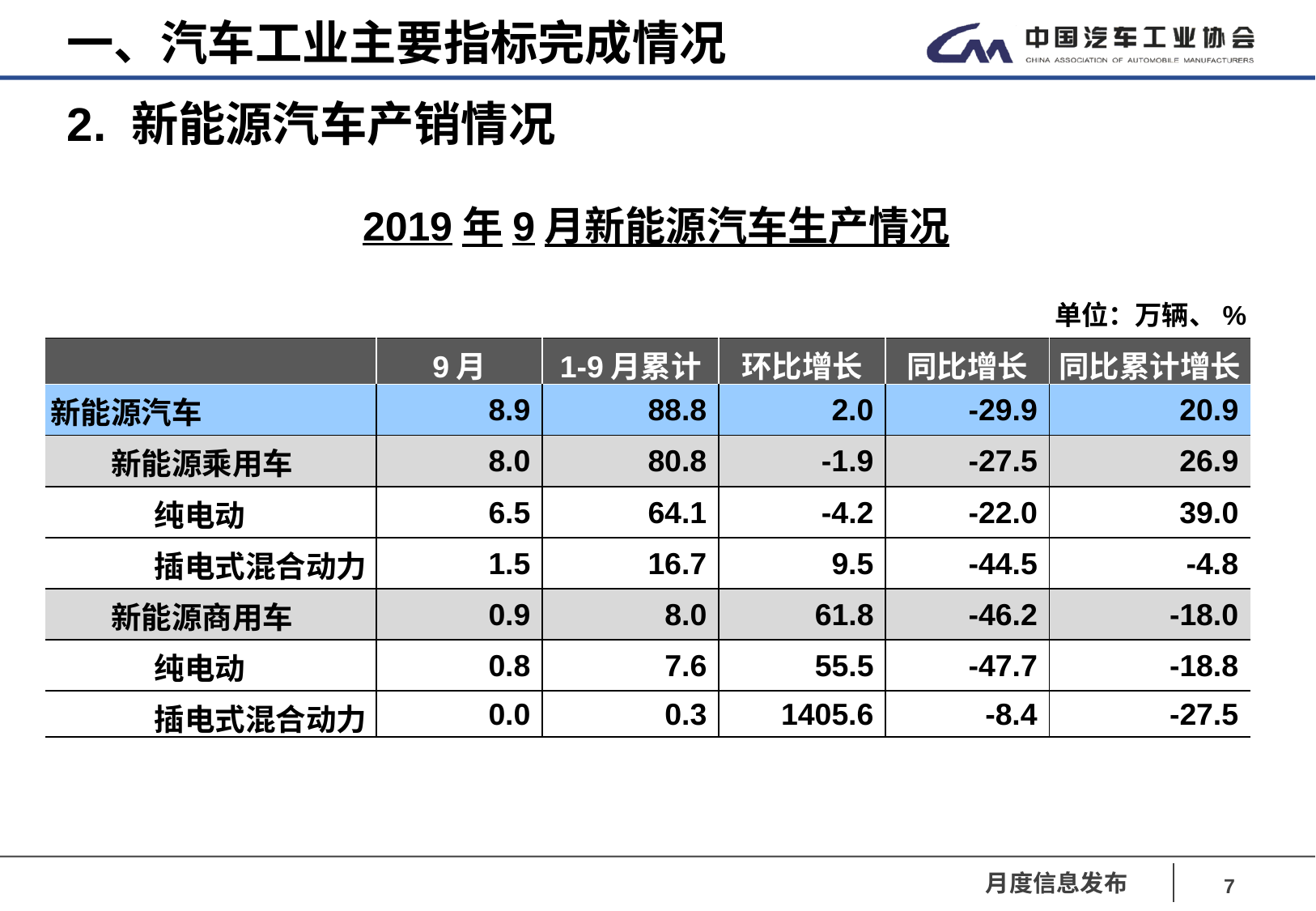

一、汽车工业主要指标完成情况
2. 新能源汽车产销情况
2019年9月新能源汽车生产情况
 单位：万辆、%
|  | 9月 | 1-9月累计 | 环比增长 | 同比增长 | 同比累计增长 |
| --- | --- | --- | --- | --- | --- |
| 新能源汽车 | 8.9 | 88.8 | 2.0 | -29.9 | 20.9 |
| 新能源乘用车 | 8.0 | 80.8 | -1.9 | -27.5 | 26.9 |
| 纯电动 | 6.5 | 64.1 | -4.2 | -22.0 | 39.0 |
| 插电式混合动力 | 1.5 | 16.7 | 9.5 | -44.5 | -4.8 |
| 新能源商用车 | 0.9 | 8.0 | 61.8 | -46.2 | -18.0 |
| 纯电动 | 0.8 | 7.6 | 55.5 | -47.7 | -18.8 |
| 插电式混合动力 | 0.0 | 0.3 | 1405.6 | -8.4 | -27.5 |